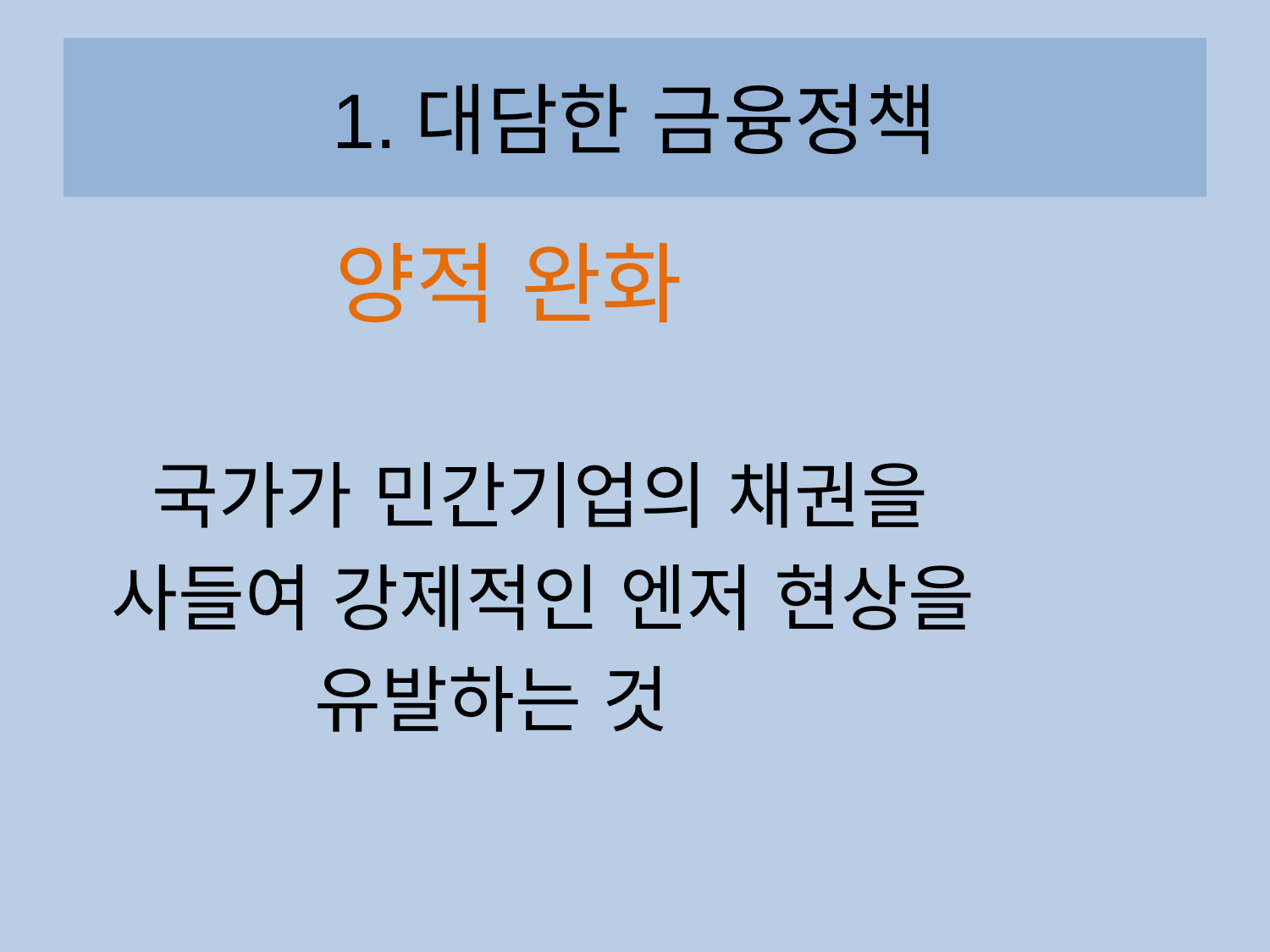

# 1.대담한 금융정책
            양적 완화

   국가가 민간기업의 채권을
 사들여 강제적인 엔저 현상을
           유발하는 것